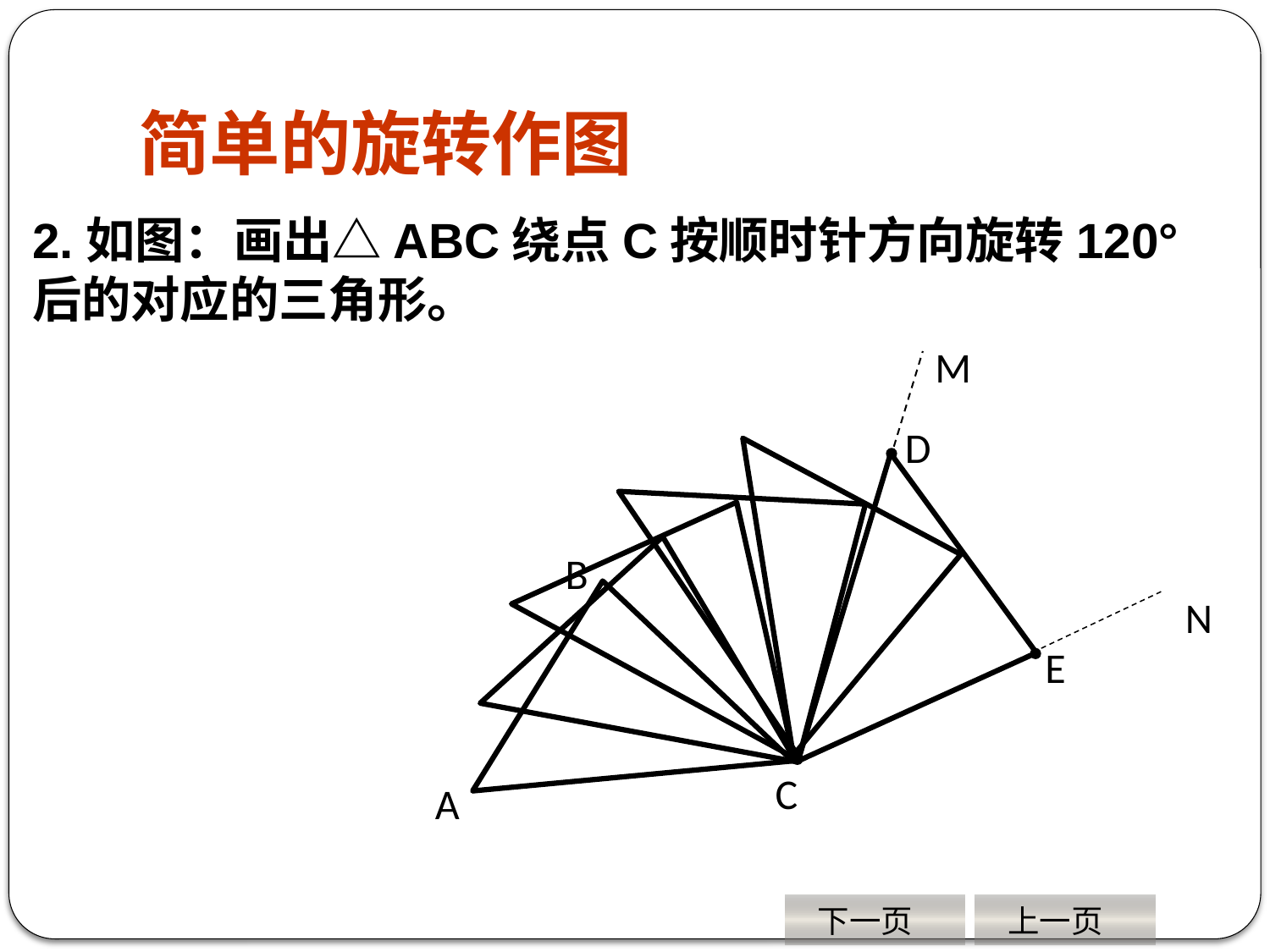

# 简单的旋转作图
2.如图：画出△ABC绕点C按顺时针方向旋转120°后的对应的三角形。
M

D

B

N

E

C
A

下一页

上一页